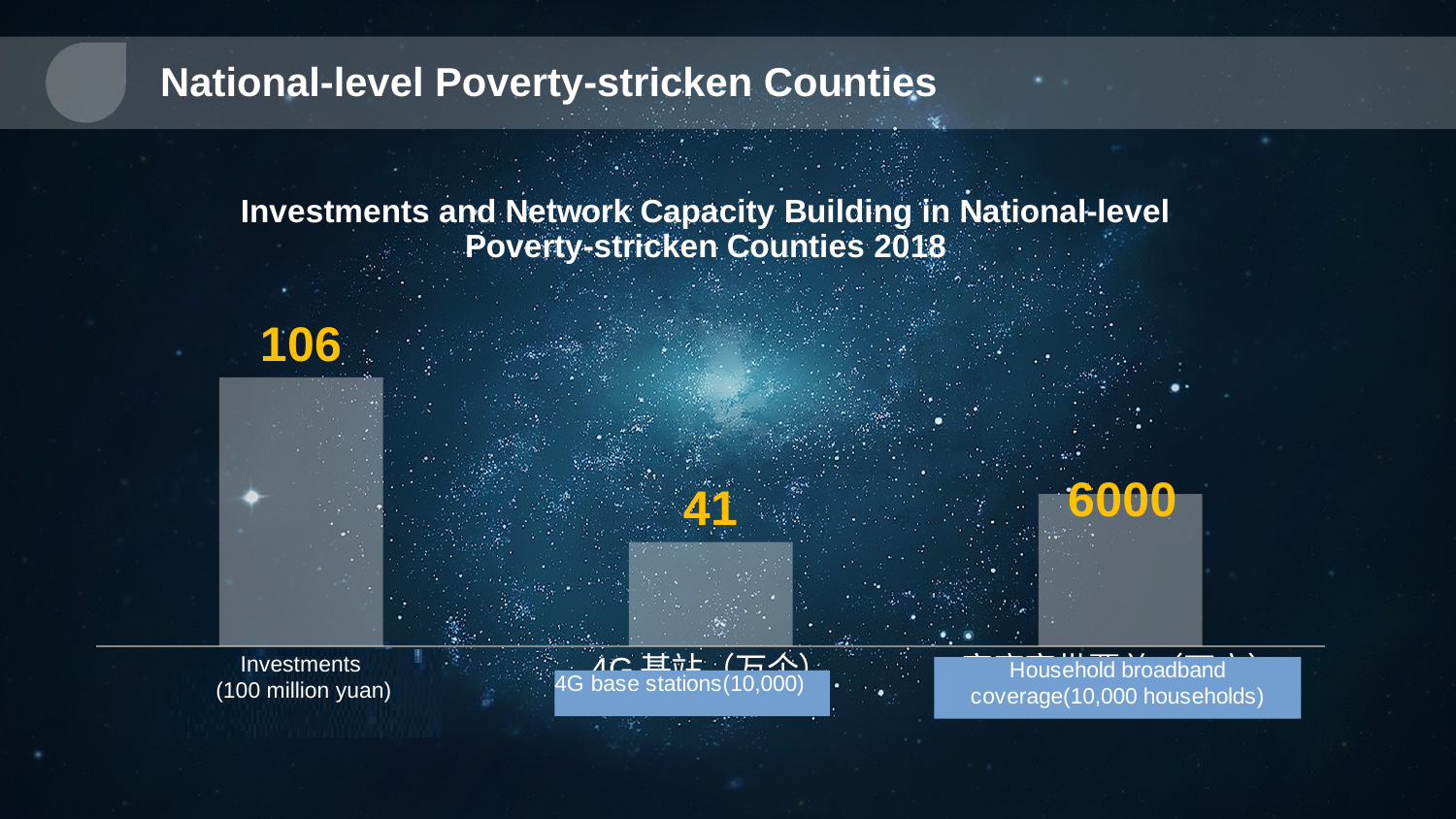

National-level Poverty-stricken Counties

### Chart: Investments and Network Capacity Building in National-level Poverty-stricken Counties 2018

| Category | 2018年全国贫困县 |
|---|---|
| 投资（亿元） | 106.0 |
| 4G基站（万个） | 41.0 |
| 家庭宽带覆盖（万户） | 60.0 |
Investments
(100 million yuan)